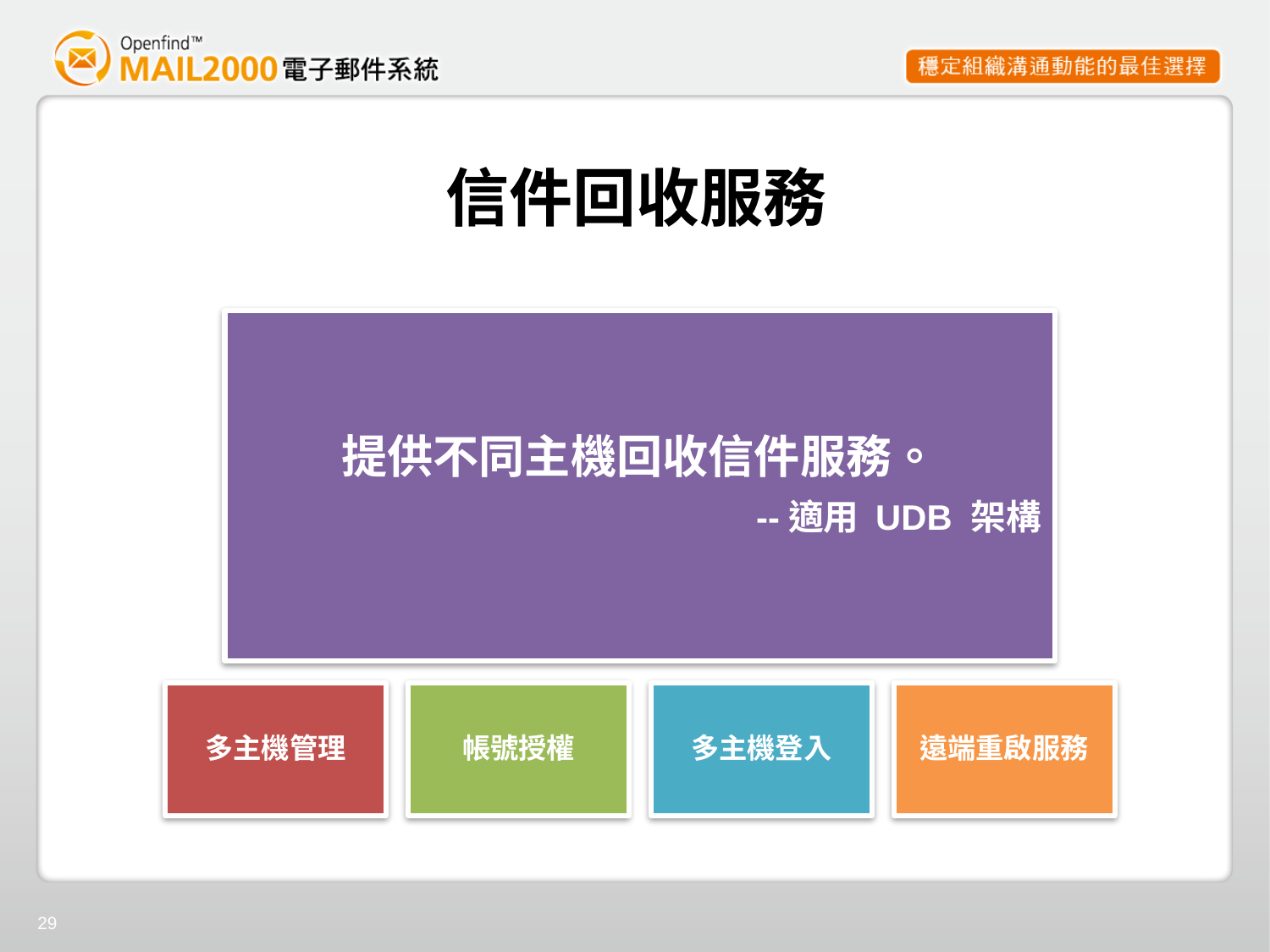

# 信件回收服務
提供不同主機回收信件服務。
--適用 UDB 架構
多主機管理
帳號授權
多主機登入
遠端重啟服務
29